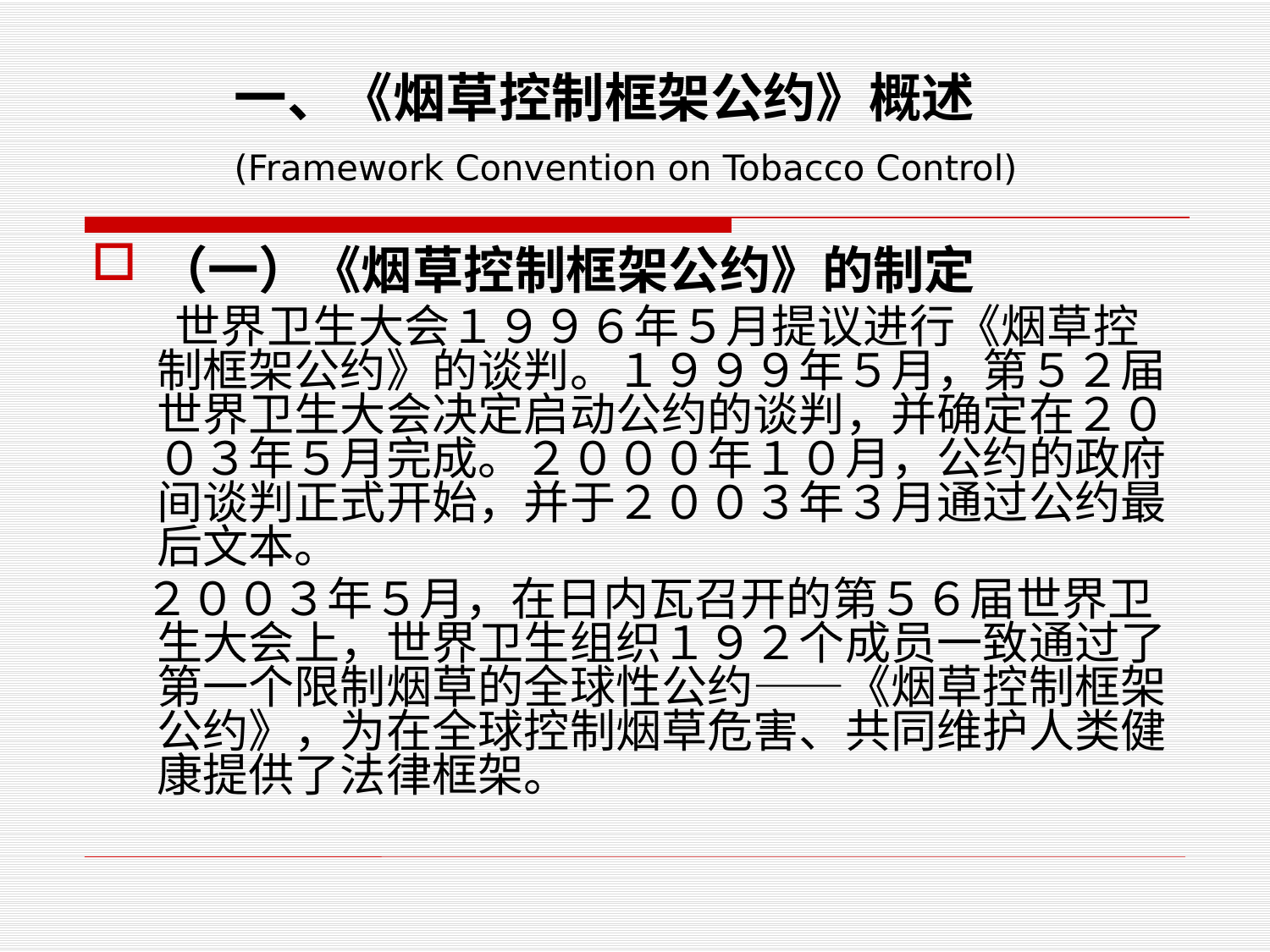

# 一、《烟草控制框架公约》概述 (Framework Convention on Tobacco Control)
（一）《烟草控制框架公约》的制定
       世界卫生大会１９９６年５月提议进行《烟草控制框架公约》的谈判。１９９９年５月，第５２届世界卫生大会决定启动公约的谈判，并确定在２００３年５月完成。２０００年１０月，公约的政府间谈判正式开始，并于２００３年３月通过公约最后文本。
    ２００３年５月，在日内瓦召开的第５６届世界卫生大会上，世界卫生组织１９２个成员一致通过了第一个限制烟草的全球性公约——《烟草控制框架公约》，为在全球控制烟草危害、共同维护人类健康提供了法律框架。